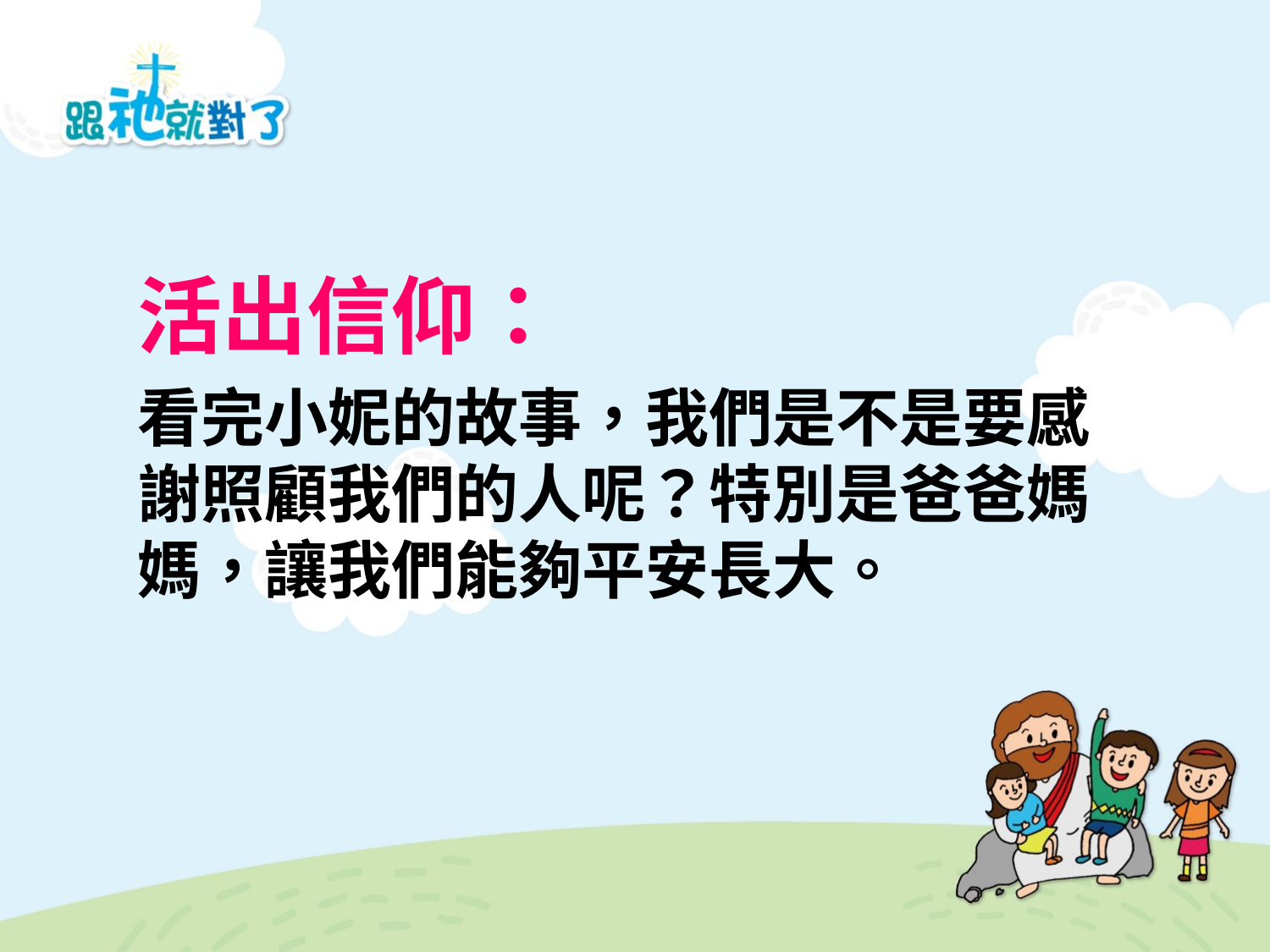

活出信仰：
看完小妮的故事，我們是不是要感謝照顧我們的人呢？特別是爸爸媽媽，讓我們能夠平安長大。